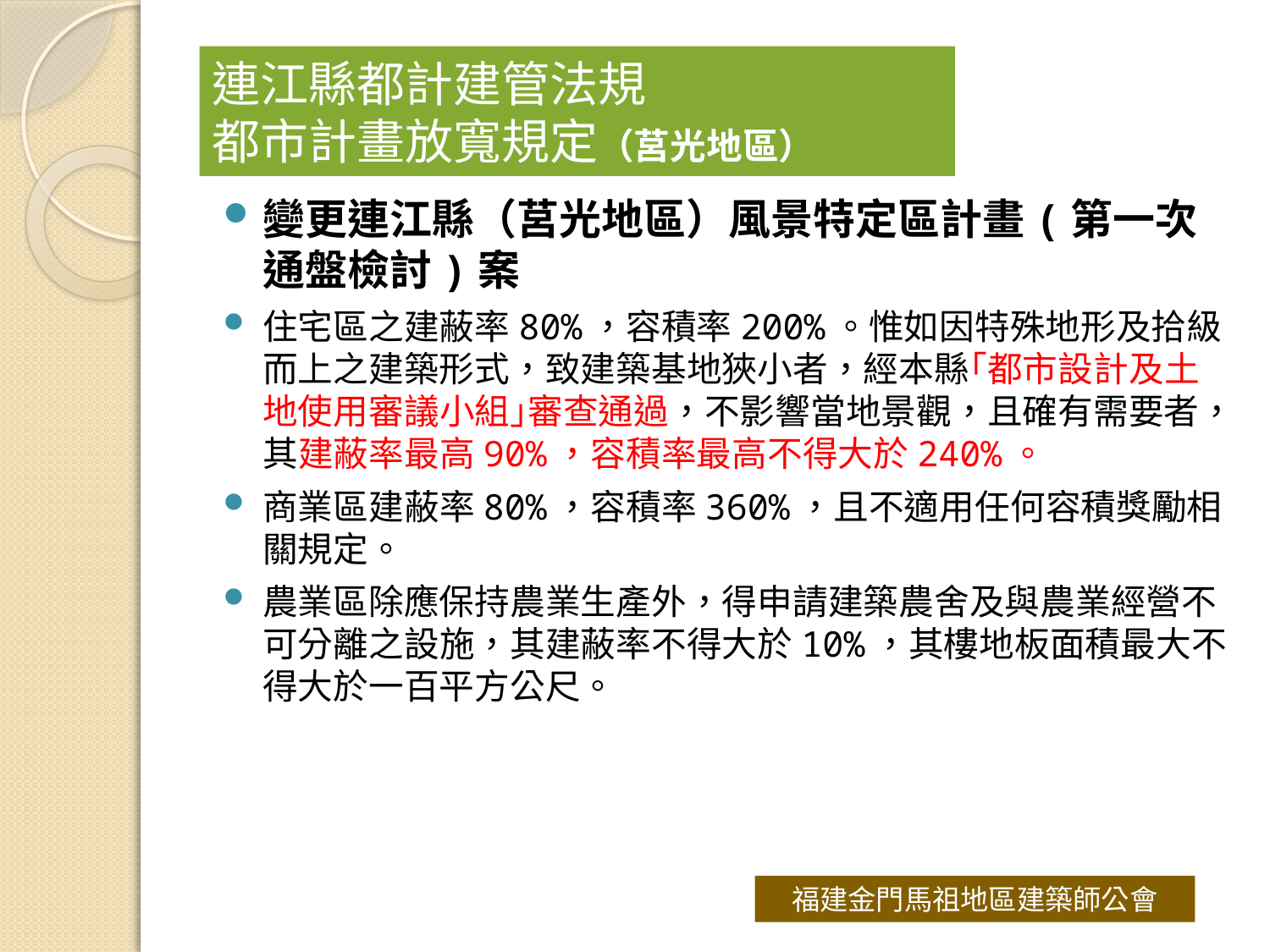

# 連江縣都計建管法規 都市計畫放寬規定（莒光地區）
變更連江縣（莒光地區）風景特定區計畫(第一次通盤檢討)案
住宅區之建蔽率80%，容積率200%。惟如因特殊地形及拾級而上之建築形式，致建築基地狹小者，經本縣｢都市設計及土地使用審議小組｣審查通過，不影響當地景觀，且確有需要者，其建蔽率最高90%，容積率最高不得大於240%。
商業區建蔽率80%，容積率360%，且不適用任何容積獎勵相關規定。
農業區除應保持農業生產外，得申請建築農舍及與農業經營不可分離之設施，其建蔽率不得大於10%，其樓地板面積最大不得大於一百平方公尺。
福建金門馬祖地區建築師公會